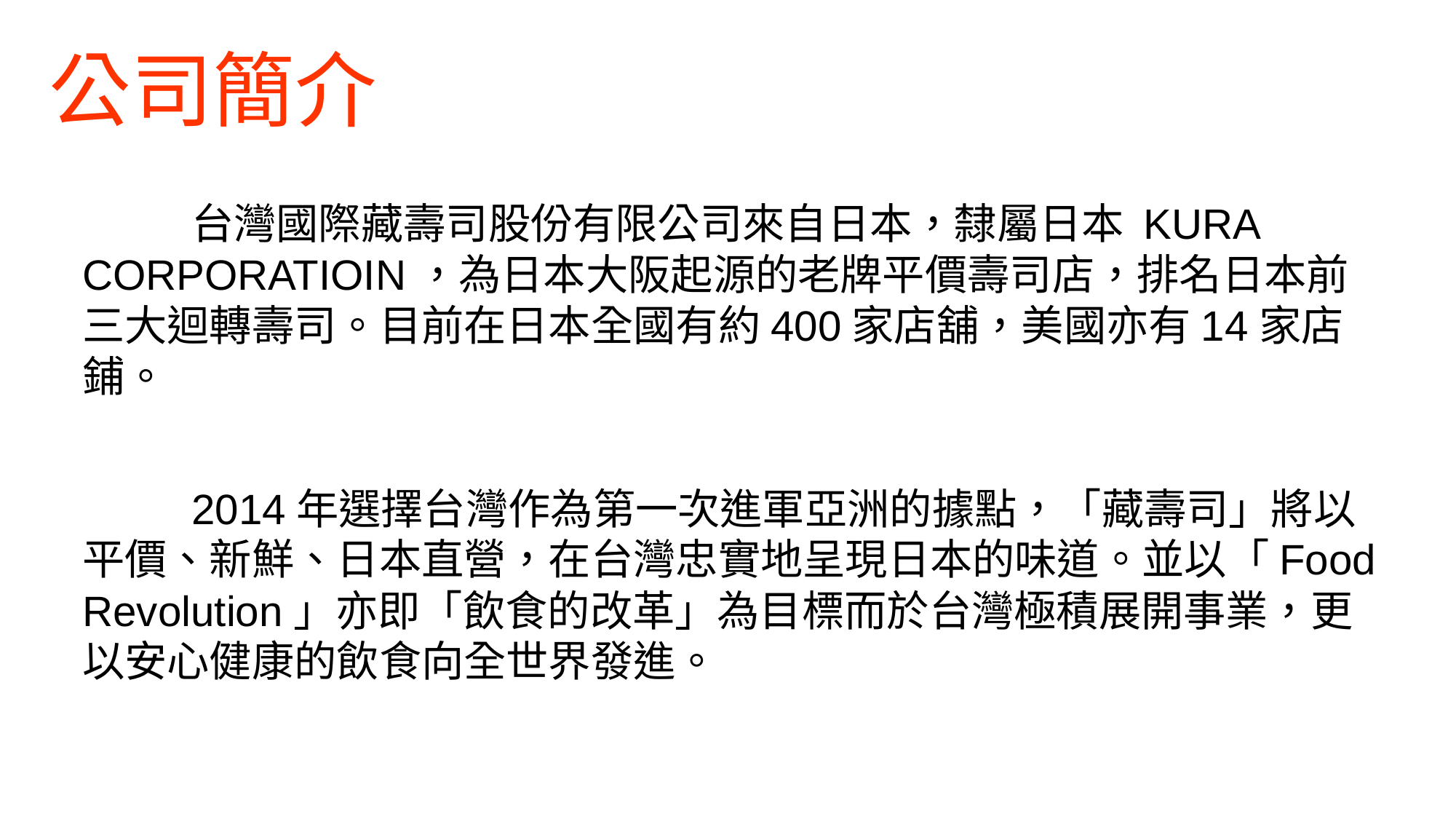

# 公司簡介
	台灣國際藏壽司股份有限公司來自日本，隸屬日本 KURA CORPORATIOIN，為日本大阪起源的老牌平價壽司店，排名日本前三大迴轉壽司。目前在日本全國有約400家店舖，美國亦有14家店鋪。

	2014年選擇台灣作為第一次進軍亞洲的據點，「藏壽司」將以平價、新鮮、日本直營，在台灣忠實地呈現日本的味道。並以「Food Revolution」亦即「飲食的改革」為目標而於台灣極積展開事業，更以安心健康的飲食向全世界發進。